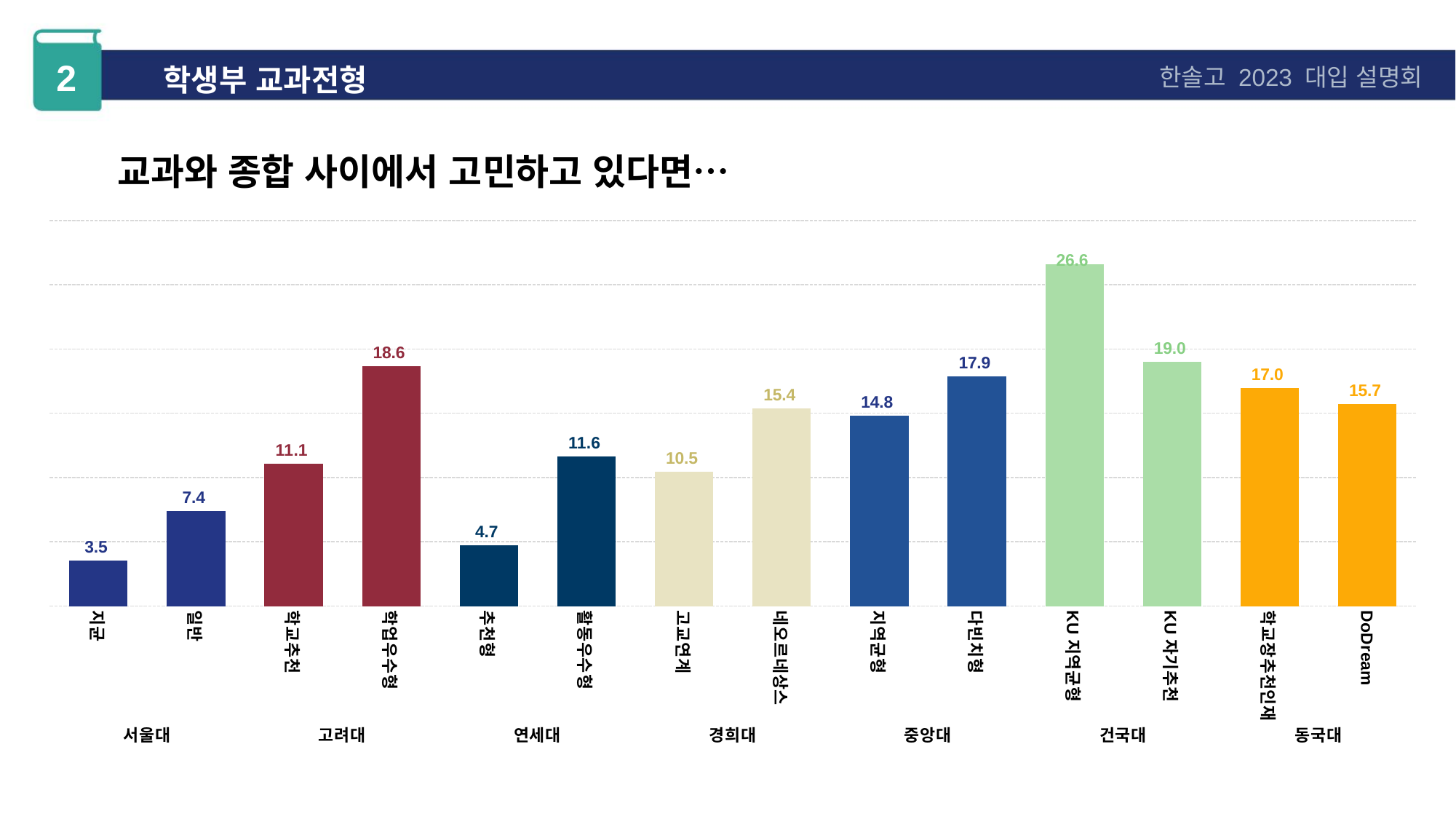

2
학생부 교과전형
한솔고 2023 대입 설명회
지역균형vs학생부종합 경쟁률 비교
교과와 종합 사이에서 고민하고 있다면…

### Chart

| Category |  |
|---|---|
| 지균 | 3.53 |
| 일반 | 7.38 |
| 학교추천 | 11.09 |
| 학업우수형 | 18.64 |
| 추천형 | 4.73 |
| 활동우수형 | 11.63 |
| 고교연계 | 10.46 |
| 네오르네상스 | 15.35 |
| 지역균형 | 14.8 |
| 다빈치형 | 17.85 |
| KU지역균형 | 26.62 |
| KU자기추천 | 19.01 |
| 학교장추천인재 | 16.97 |
| DoDream | 15.74 |